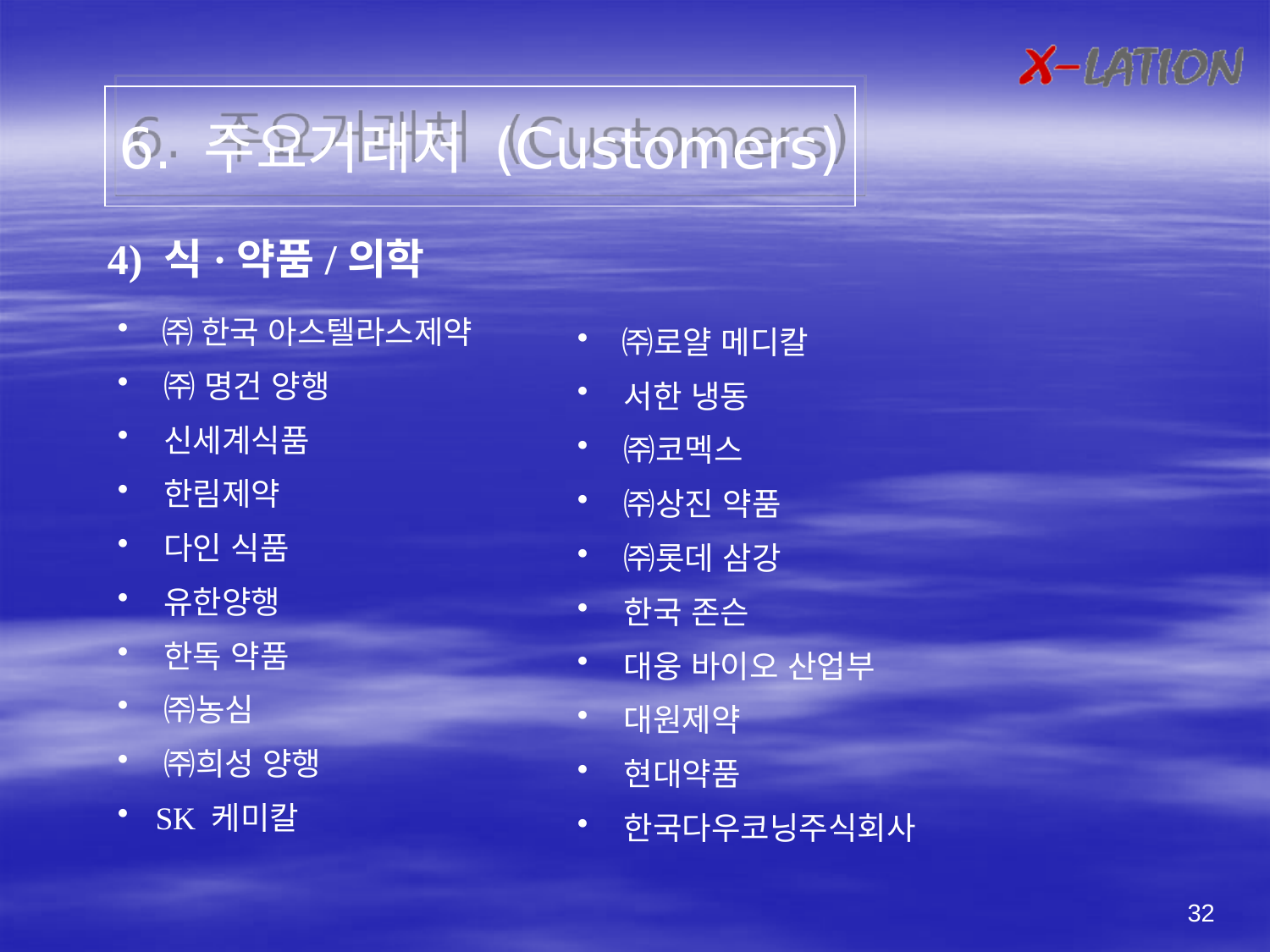

6. 주요거래처 (Customers)
4) 식·약품/의학
 ㈜ 한국 아스텔라스제약
 ㈜ 명건 양행
 신세계식품
 한림제약
 다인 식품
 유한양행
 한독 약품
 ㈜농심
 ㈜희성 양행
 SK 케미칼
 ㈜로얄 메디칼
 서한 냉동
 ㈜코멕스
 ㈜상진 약품
 ㈜롯데 삼강
 한국 존슨
 대웅 바이오 산업부
 대원제약
 현대약품
 한국다우코닝주식회사
32